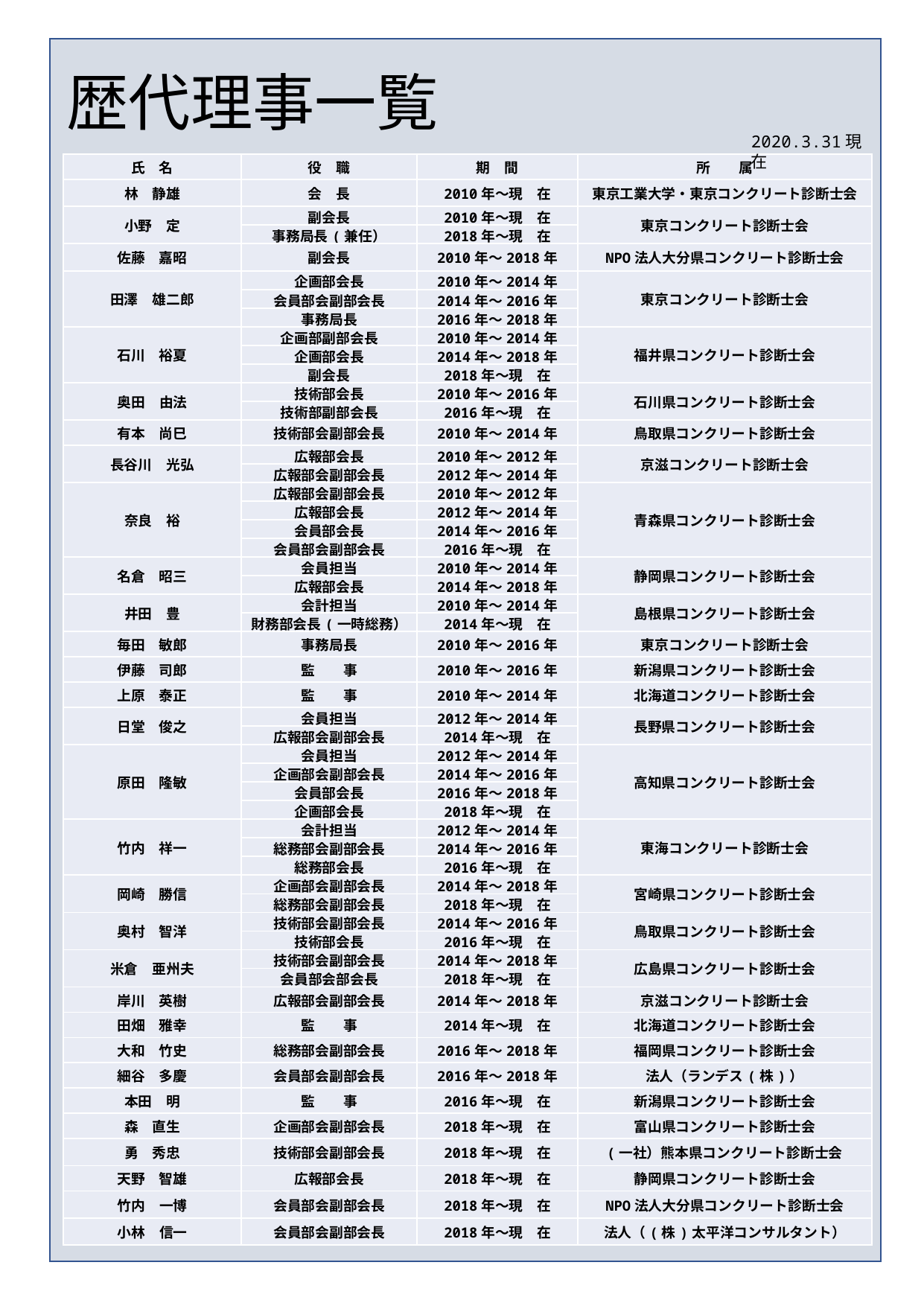

歴代理事一覧
2020.3.31現在
| 氏　名 | 役　職 | 期　間 | 所　　属 |
| --- | --- | --- | --- |
| 林　静雄 | 会　長 | 2010年～現　在 | 東京工業大学・東京コンクリート診断士会 |
| 小野　定 | 副会長 | 2010年～現　在 | 東京コンクリート診断士会 |
|  | 事務局長(兼任） | 2018年～現　在 |  |
| 佐藤　嘉昭 | 副会長 | 2010年～2018年 | NPO法人大分県コンクリート診断士会 |
| 田澤　雄二郎 | 企画部会長 | 2010年～2014年 | 東京コンクリート診断士会 |
|  | 会員部会副部会長 | 2014年～2016年 |  |
|  | 事務局長 | 2016年～2018年 |  |
| 石川　裕夏 | 企画部副部会長 | 2010年～2014年 | 福井県コンクリート診断士会 |
|  | 企画部会長 | 2014年～2018年 |  |
|  | 副会長 | 2018年～現　在 |  |
| 奥田　由法 | 技術部会長 | 2010年～2016年 | 石川県コンクリート診断士会 |
|  | 技術部副部会長 | 2016年～現　在 |  |
| 有本　尚巳 | 技術部会副部会長 | 2010年～2014年 | 鳥取県コンクリート診断士会 |
| 長谷川　光弘 | 広報部会長 | 2010年～2012年 | 京滋コンクリート診断士会 |
|  | 広報部会副部会長 | 2012年～2014年 |  |
| 奈良　裕 | 広報部会副部会長 | 2010年～2012年 | 青森県コンクリート診断士会 |
|  | 広報部会長 | 2012年～2014年 |  |
|  | 会員部会長 | 2014年～2016年 |  |
|  | 会員部会副部会長 | 2016年～現　在 |  |
| 名倉　昭三 | 会員担当 | 2010年～2014年 | 静岡県コンクリート診断士会 |
|  | 広報部会長 | 2014年～2018年 |  |
| 井田　豊 | 会計担当 | 2010年～2014年 | 島根県コンクリート診断士会 |
|  | 財務部会長(一時総務） | 2014年～現　在 |  |
| 毎田　敏郎 | 事務局長 | 2010年～2016年 | 東京コンクリート診断士会 |
| 伊藤　司郎 | 監　　事 | 2010年～2016年 | 新潟県コンクリート診断士会 |
| 上原　泰正 | 監　　事 | 2010年～2014年 | 北海道コンクリート診断士会 |
| 日堂　俊之 | 会員担当 | 2012年～2014年 | 長野県コンクリート診断士会 |
|  | 広報部会副部会長 | 2014年～現　在 |  |
| 原田　隆敏 | 会員担当 | 2012年～2014年 | 高知県コンクリート診断士会 |
|  | 企画部会副部会長 | 2014年～2016年 |  |
|  | 会員部会長 | 2016年～2018年 |  |
|  | 企画部会長 | 2018年～現　在 |  |
| 竹内　祥一 | 会計担当 | 2012年～2014年 | 東海コンクリート診断士会 |
|  | 総務部会副部会長 | 2014年～2016年 |  |
|  | 総務部会長 | 2016年～現　在 |  |
| 岡崎　勝信 | 企画部会副部会長 | 2014年～2018年 | 宮崎県コンクリート診断士会 |
|  | 総務部会副部会長 | 2018年～現　在 |  |
| 奥村　智洋 | 技術部会副部会長 | 2014年～2016年 | 鳥取県コンクリート診断士会 |
|  | 技術部会長 | 2016年～現　在 |  |
| 米倉　亜州夫 | 技術部会副部会長 | 2014年～2018年 | 広島県コンクリート診断士会 |
|  | 会員部会部会長 | 2018年～現　在 |  |
| 岸川　英樹 | 広報部会副部会長 | 2014年～2018年 | 京滋コンクリート診断士会 |
| 田畑　雅幸 | 監　　事 | 2014年～現　在 | 北海道コンクリート診断士会 |
| 大和　竹史 | 総務部会副部会長 | 2016年～2018年 | 福岡県コンクリート診断士会 |
| 細谷　多慶 | 会員部会副部会長 | 2016年～2018年 | 法人（ランデス(株)） |
| 本田　明 | 監　　事 | 2016年～現　在 | 新潟県コンクリート診断士会 |
| 森　直生 | 企画部会副部会長 | 2018年～現　在 | 富山県コンクリート診断士会 |
| 勇　秀忠 | 技術部会副部会長 | 2018年～現　在 | (一社）熊本県コンクリート診断士会 |
| 天野　智雄 | 広報部会長 | 2018年～現　在 | 静岡県コンクリート診断士会 |
| 竹内　一博 | 会員部会副部会長 | 2018年～現　在 | NPO法人大分県コンクリート診断士会 |
| 小林　信一 | 会員部会副部会長 | 2018年～現　在 | 法人（(株)太平洋コンサルタント） |